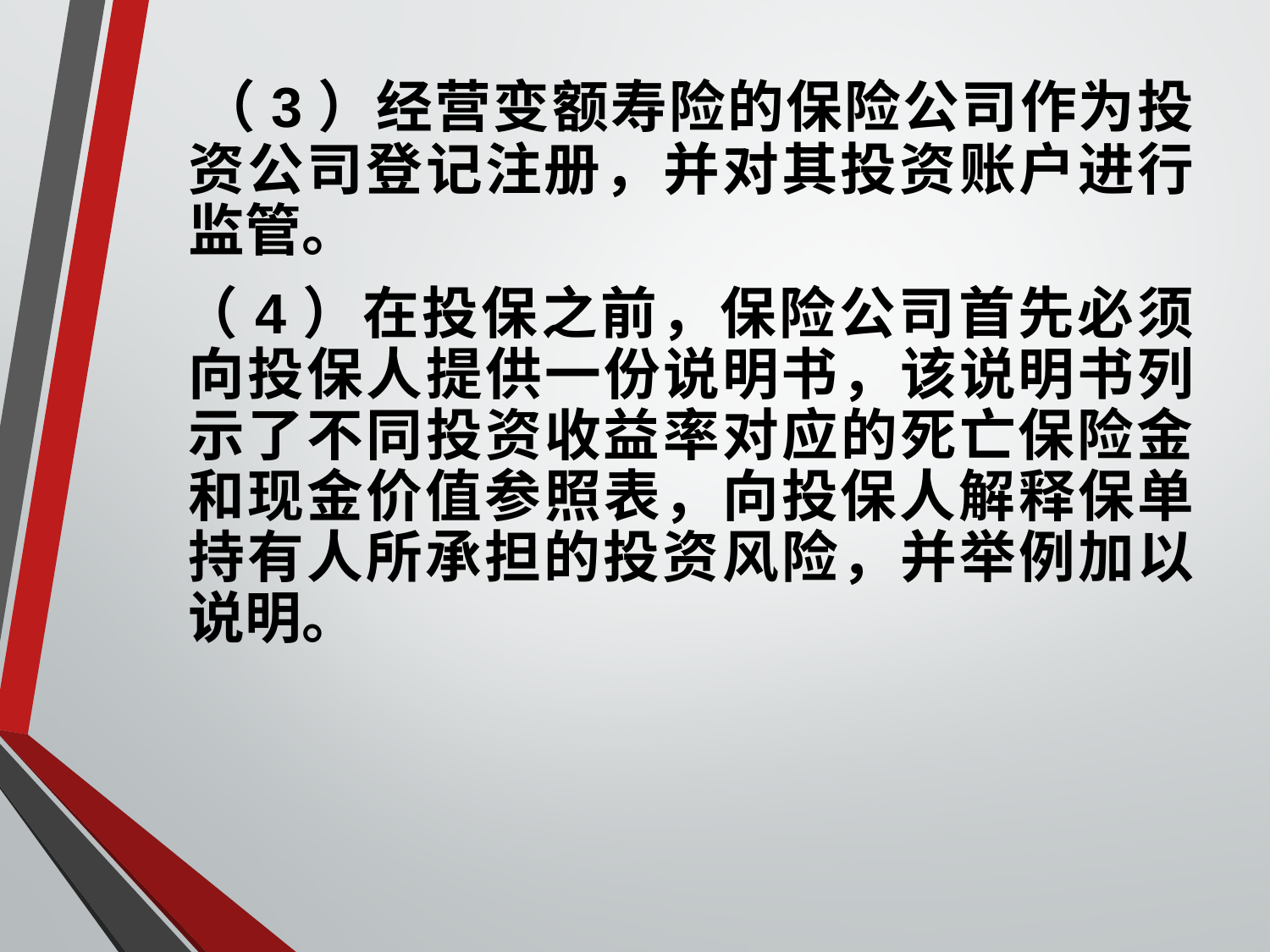

（3）经营变额寿险的保险公司作为投资公司登记注册，并对其投资账户进行监管。
 （4）在投保之前，保险公司首先必须向投保人提供一份说明书，该说明书列示了不同投资收益率对应的死亡保险金和现金价值参照表，向投保人解释保单持有人所承担的投资风险，并举例加以说明。